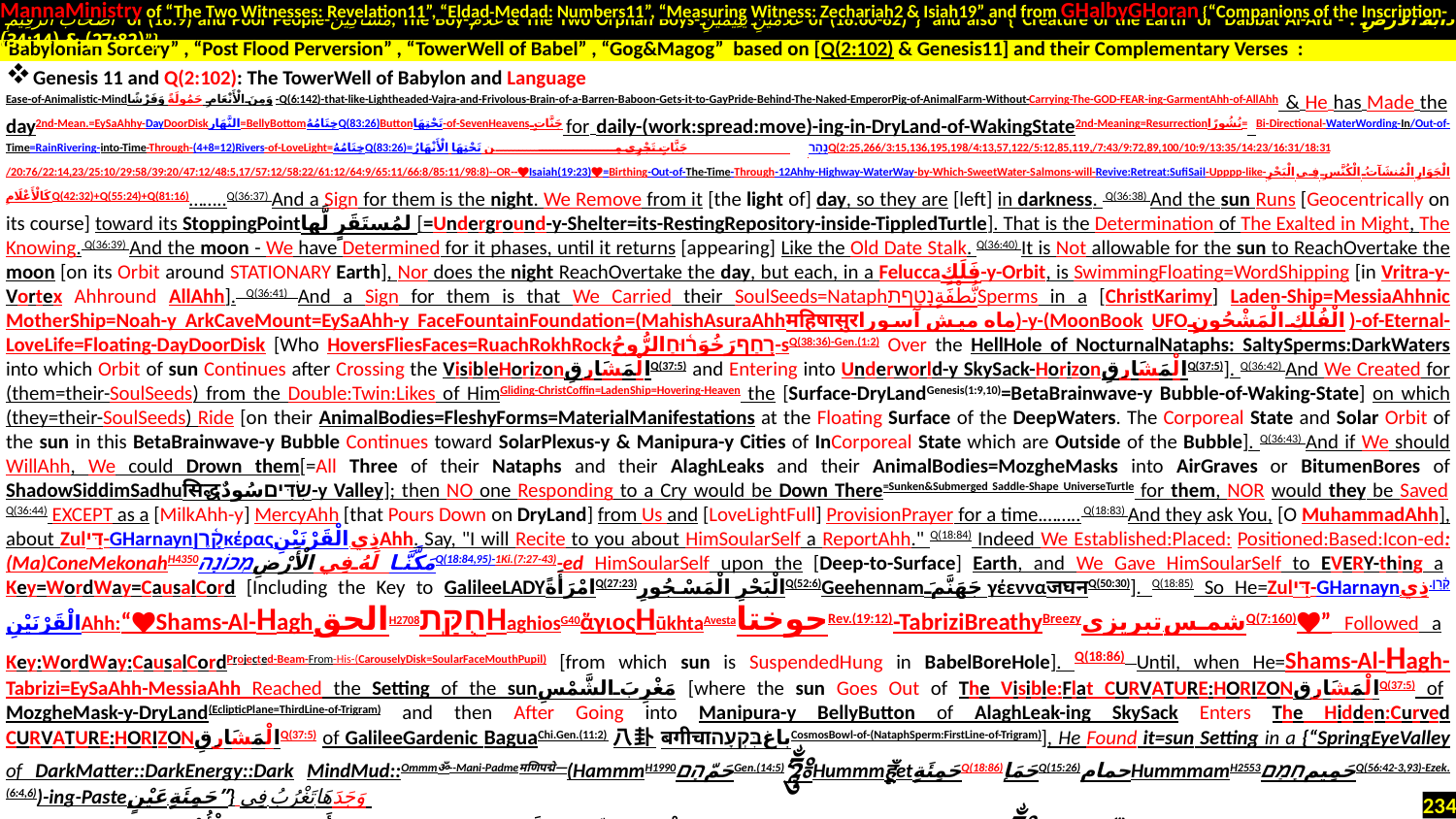

MannaMinistry of “The Two Witnesses: Revelation11”, “Eldad-Medad: Numbers11”, “Measuring Witness: Zechariah2 & Isiah19” and from GHalbyGHoran {“Companions of the Inscription-
 أَصْحَابَ الرَّقِيمِ  of (18:9) and Poor People-مَسَاكِينَ, The Boy-غُلَامُ & The Two Orphan Boys-غُلَامَيْنِ يَتِيمَيْنِ of (18:60-82)”}  and also  {“Creature of the Earth  or  Dabbat Al-Ard - دَابَّةُ الْأَرْضِ : (27:82) & (34:14)”}
.
Genesis 11 and Q(2:102): The TowerWell of Babylon and Language
Ease-of-Animalistic-Mindوَمِنَ الْأَنْعَامِ حَمُولَةً وَفَرْشًا-Q(6:142)-that-like-Lightheaded-Vajra-and-Frivolous-Brain-of-a-Barren-Baboon-Gets-it-to-GayPride-Behind-The-Naked-EmperorPig-of-AnimalFarm-Without-Carrying-The-GOD-FEAR-ing-GarmentAhh-of-AllAhh & He has Made the day2nd-Mean.=EySaAhhy-DayDoorDiskالنَّهَار=BellyBottomخِتَامُهُQ(83:26)Buttonتَحْتِهَا-of-SevenHeavensجَنَّاتٍ for daily-(work:spread:move)-ing-in-DryLand-of-WakingState2nd-Meaning=Resurrectionنُشُورًا= Bi-Directional-WaterWording-In/Out-of-Time=RainRivering-into-Time-Through-(4+8=12)Rivers-of-LoveLight=خِتَامُهُQ(83:26)=נָהָר.جَنَّاتٍ تَجْرِي مِن تَحْتِهَا الْأَنْهَارُQ(2:25,266/3:15,136,195,198/4:13,57,122/5:12,85,119,/7:43/9:72,89,100/10:9/13:35/14:23/16:31/18:31 /20:76/22:14,23/25:10/29:58/39:20/47:12/48:5,17/57:12/58:22/61:12/64:9/65:11/66:8/85:11/98:8)--OR--♥Isaiah(19:23)♥=Birthing-Out-of-The-Time-Through-12Ahhy-Highway-WaterWay-by-Which-SweetWater-Salmons-will-Revive:Retreat:SufiSail-Upppp-like-الْجَوَارِ الْمُنشَآتُ الْكُنَّسِ فِي الْبَحْرِ كَالْأَعْلَامِQ(42:32)+Q(55:24)+Q(81:16)……..Q(36:37) And a Sign for them is the night. We Remove from it [the light of] day, so they are [left] in darkness.  Q(36:38) And the sun Runs [Geocentrically on its course] toward its StoppingPointلمُستَقَرٍ لَّها [=Underground-y-Shelter=its-RestingRepository-inside-TippledTurtle]. That is the Determination of The Exalted in Might, The Knowing. Q(36:39) And the moon - We have Determined for it phases, until it returns [appearing] Like the Old Date Stalk. Q(36:40) It is Not allowable for the sun to ReachOvertake the moon [on its Orbit around STATIONARY Earth], Nor does the night ReachOvertake the day, but each, in a Feluccaفَلَكٍ-y-Orbit, is SwimmingFloating=WordShipping [in Vritra-y-Vortex Ahhround AllAhh]. Q(36:41) And a Sign for them is that We Carried their SoulSeeds=NataphنُّطْفَةٍנָטַףתSperms in a [ChristKarimy] Laden-Ship=MessiaAhhnic MotherShip=Noah-y ArkCaveMount=EySaAhh-y FaceFountainFoundation=(MahishAsuraAhhमहिषासुरماه میش آسورا)-y-(MoonBook UFOالْفُلْكِ الْمَشْحُونِ)-of-Eternal-LoveLife=Floating-DayDoorDisk [Who HoversFliesFaces=RuachRokhRockרָחַףرَخُوَר֫וּחַالرُّوحُ-sQ(38:36)-Gen.(1:2) Over the HellHole of NocturnalNataphs: SaltySperms:DarkWaters into which Orbit of sun Continues after Crossing the VisibleHorizonالْمَشَارِقِQ(37:5) and Entering into Underworld-y SkySack-HorizonالْمَشَارِقِQ(37:5)]. Q(36:42) And We Created for (them=their-SoulSeeds) from the Double:Twin:Likes of HimGliding-ChristCoffin=LadenShip=Hovering-Heaven the [Surface-DryLandGenesis(1:9,10)=BetaBrainwave-y Bubble-of-Waking-State] on which (they=their-SoulSeeds) Ride [on their AnimalBodies=FleshyForms=MaterialManifestations at the Floating Surface of the DeepWaters. The Corporeal State and Solar Orbit of the sun in this BetaBrainwave-y Bubble Continues toward SolarPlexus-y & Manipura-y Cities of InCorporeal State which are Outside of the Bubble]. Q(36:43) And if We should WillAhh, We could Drown them[=All Three of their Nataphs and their AlaghLeaks and their AnimalBodies=MozgheMasks into AirGraves or BitumenBores of ShadowSiddimSadhuसिद्धשִׂדִּיםسُودٌ-y Valley]; then NO one Responding to a Cry would be Down There=Sunken&Submerged Saddle-Shape UniverseTurtle for them, NOR would they be Saved Q(36:44) EXCEPT as a [MilkAhh-y] MercyAhh [that Pours Down on DryLand] from Us and [LoveLightFull] ProvisionPrayer for a time.…….. Q(18:83) And they ask You, [O MuhammadAhh], about Zulדִּי-GHarnaynקָ֫רֶןκέραςذِي الْقَرْنَيْنِAhh. Say, "I will Recite to you about HimSoularSelf a ReportAhh." Q(18:84) Indeed We Established:Placed: Positioned:Based:Icon-ed:(Ma)ConeMekonahH4350مَكَّنَّا لَهُ فِي الْأَرْضِמְכוֹנָהQ(18:84,95)-1Ki.(7:27-43)-ed HimSoularSelf upon the [Deep-to-Surface] Earth, and We Gave HimSoularSelf to EVERY-thing a Key=WordWay=CausalCord [Including the Key to GalileeLADYامْرَأَةًQ(27:23)الْبَحْرِ الْمَسْجُورِQ(52:6)Geehennamجَهَنَّمَ γέενναजघनQ(50:30)]. Q(18:85) So He=Zulדִּי-GHarnaynקָ֫רֶן.ذِي الْقَرْنَيْنِAhh:“♥Shams-Al-HaghالحقH2708חֻקַּ֣תHaghiosG40ἅγιοςHūkhtaAvestaحوختاRev.(19:12)-TabriziBreathyBreezyشمس تبریزیQ(7:160)♥” Followed a Key:WordWay:CausalCordProjected-Beam-From-His-(CarouselyDisk=SoularFaceMouthPupil) [from which sun is SuspendedHung in BabelBoreHole]. Q(18:86) Until, when He=Shams-Al-Hagh-Tabrizi=EySaAhh-MessiaAhh Reached the Setting of the sunمَغْرِبَ الشَّمْسِ [where the sun Goes Out of The Visible:Flat CURVATURE:HORIZONالْمَشَارِقQ(37:5) of MozgheMask-y-DryLand(EclipticPlane=ThirdLine-of-Trigram) and then After Going into Manipura-y BellyButton of AlaghLeak-ing SkySack Enters The Hidden:Curved CURVATURE:HORIZONالْمَشَارِقِQ(37:5) of GalileeGardenic BaguaChi.Gen.(11:2)八卦बगीचाباغבִּקְעָהCosmosBowl-of-(NataphSperm:FirstLine-of-Trigram)], He Found it=sun Setting in a {“SpringEyeValley of DarkMatter::DarkEnergy::Dark MindMud::Ommmॐ--Mani-Padmeमणिपद्मे—(HammmH1990حَمّהָםGen.(14:5)ཧཱུྂ༔HummmहूँetحَمِئَةٍQ(18:86)حَمَإQ(15:26)حمامHummmamH2553حَمِيمחָמַםQ(56:42-3,93)-Ezek.(6:4,6))-ing-Pasteحَمِئَةٍ.عَيْنٍ”} وَجَدَهَا تَغْرُبُ فِي
[=Trishulay-Trenchأَصْحَابُ الْأُخْدُودِWinepressWildernessحُفْرَةٍ مِّنَ نَّارِQ(3:103)-Matthew(21:33)-Q(85:4) of {{“הָםཧཱུྂ༔Hummmहूँחַמָּحَمِئَةٍ-ing-(KapnosG2586KαπνόςRevelation.(9:2)JophجُفَاءًQ(13:17)KafP.کف
“Babylonian Sorcery” , “Post Flood Perversion” , “TowerWell of Babel” , “Gog&Magog”  based on [Q(2:102) & Genesis11] and their Complementary Verses  :
234